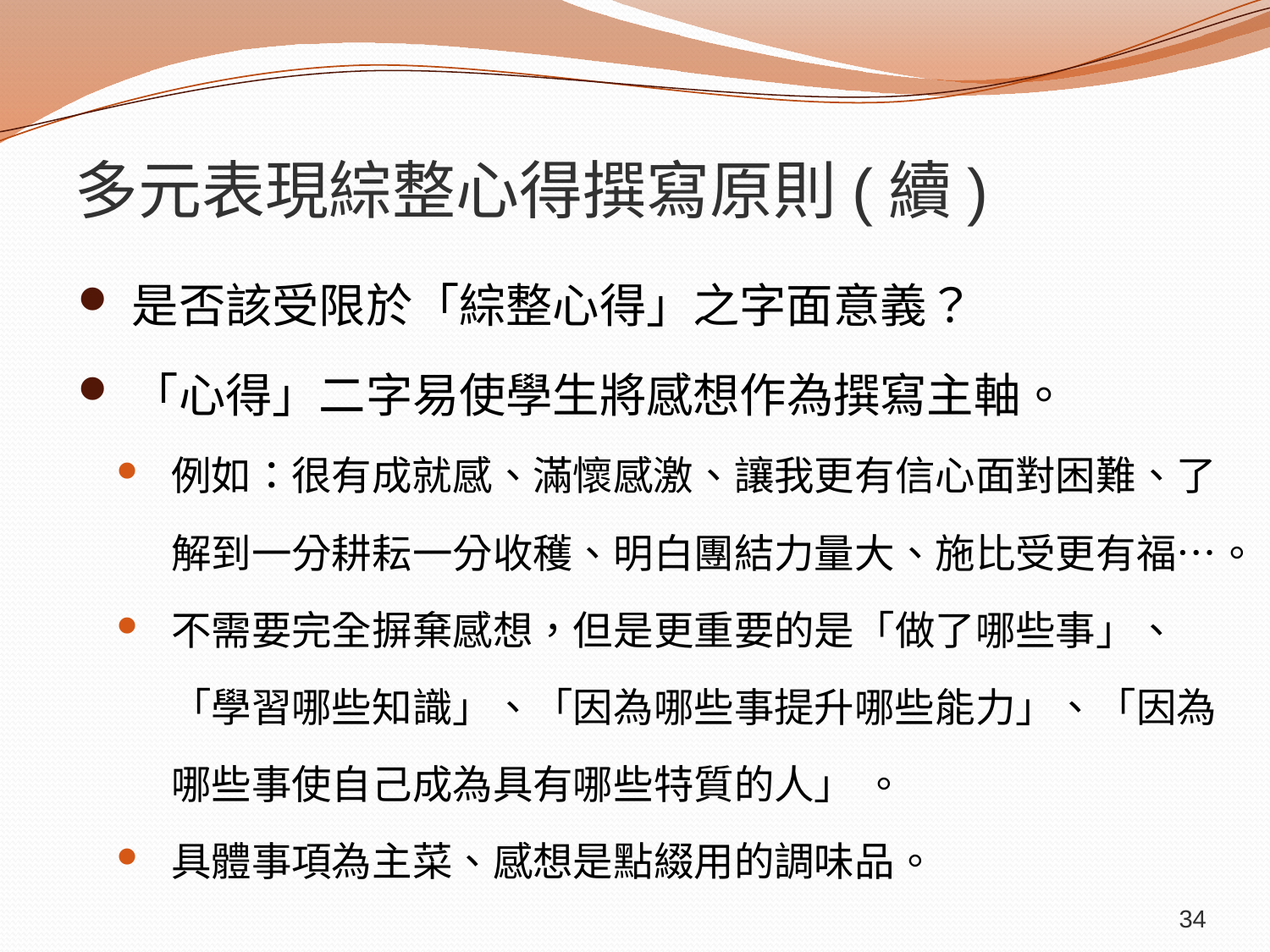

# 多元表現綜整心得撰寫原則(續)
是否該受限於「綜整心得」之字面意義？
「心得」二字易使學生將感想作為撰寫主軸。
例如：很有成就感、滿懷感激、讓我更有信心面對困難、了解到一分耕耘一分收穫、明白團結力量大、施比受更有福…。
不需要完全摒棄感想，但是更重要的是「做了哪些事」、「學習哪些知識」、「因為哪些事提升哪些能力」、「因為哪些事使自己成為具有哪些特質的人」 。
具體事項為主菜、感想是點綴用的調味品。

34